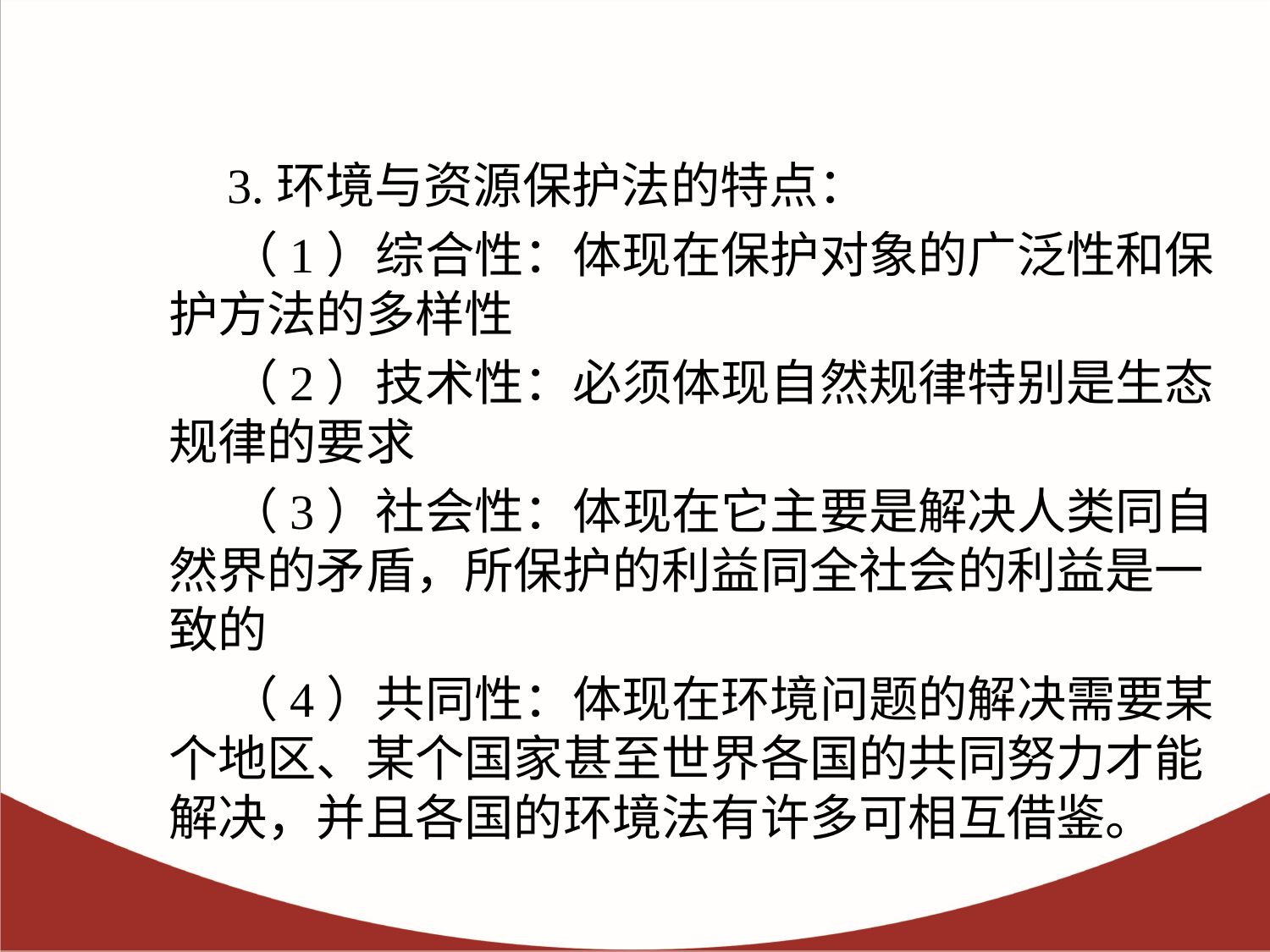

3.环境与资源保护法的特点：
        （1）综合性：体现在保护对象的广泛性和保护方法的多样性
        （2）技术性：必须体现自然规律特别是生态规律的要求
        （3）社会性：体现在它主要是解决人类同自然界的矛盾，所保护的利益同全社会的利益是一致的
        （4）共同性：体现在环境问题的解决需要某个地区、某个国家甚至世界各国的共同努力才能解决，并且各国的环境法有许多可相互借鉴。